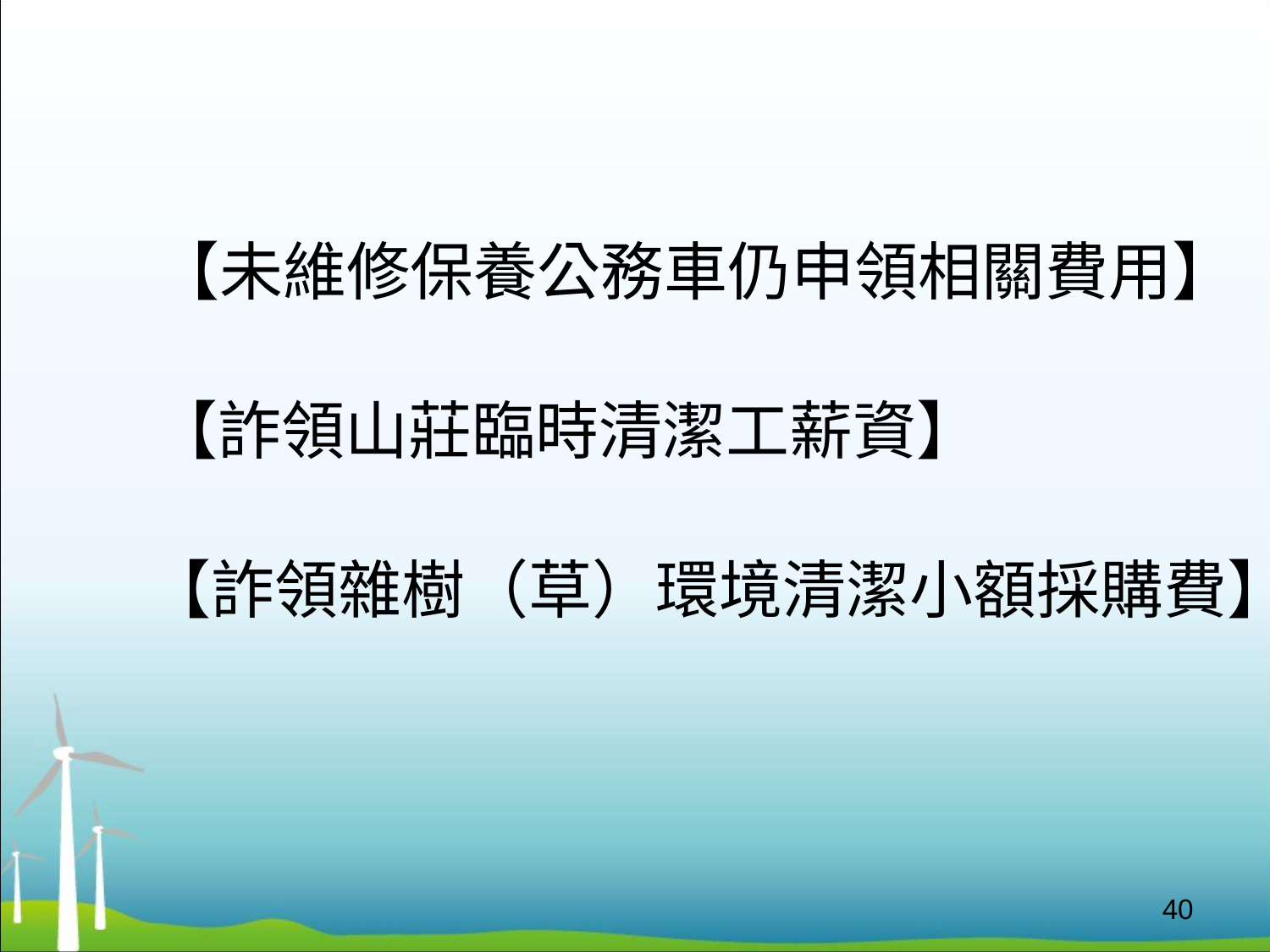

【未維修保養公務車仍申領相關費用】
【詐領山莊臨時清潔工薪資】
【詐領雜樹（草）環境清潔小額採購費】
40